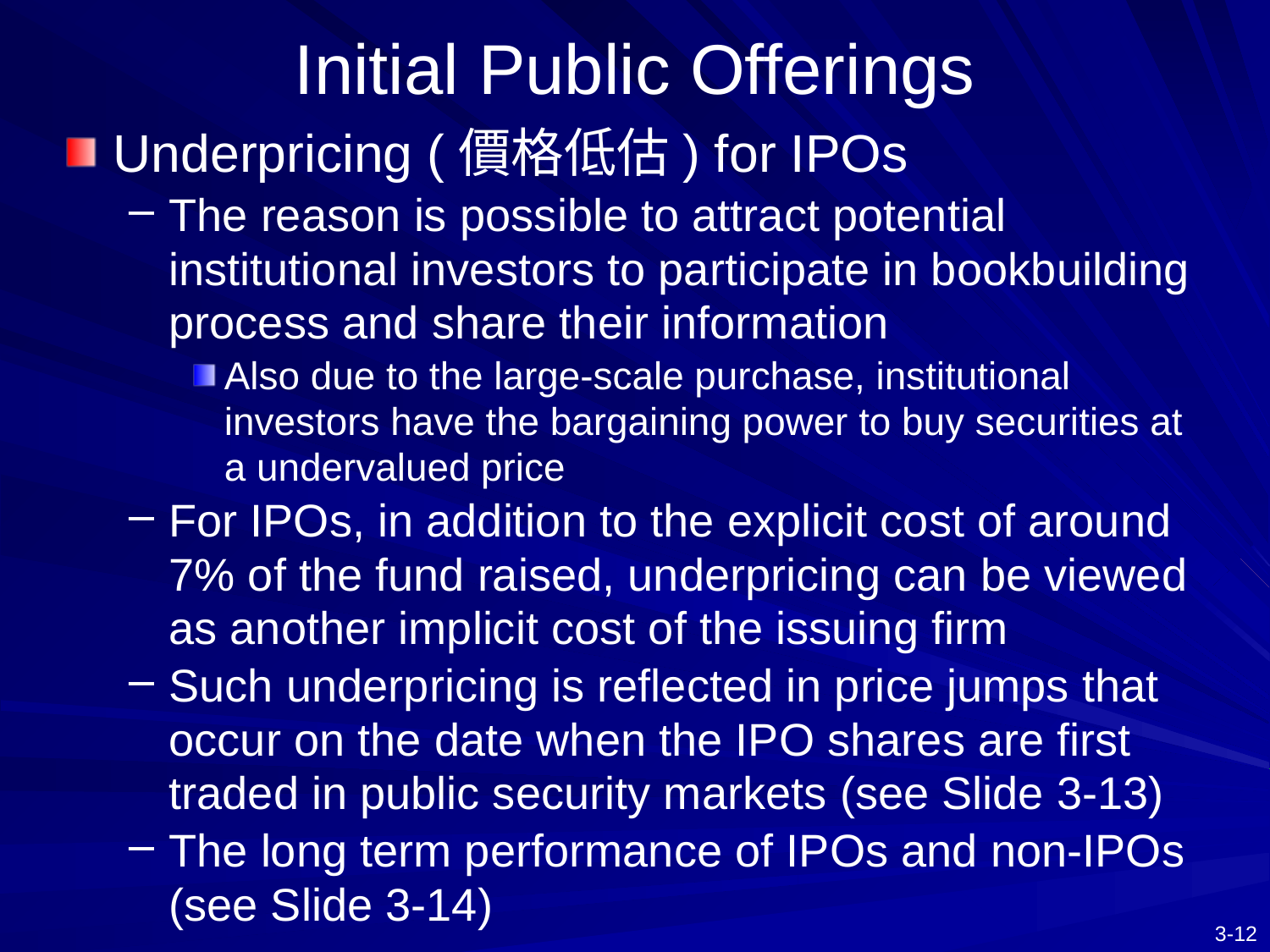

# Initial Public Offerings
Underpricing (價格低估) for IPOs
The reason is possible to attract potential institutional investors to participate in bookbuilding process and share their information
Also due to the large-scale purchase, institutional investors have the bargaining power to buy securities at a undervalued price
For IPOs, in addition to the explicit cost of around 7% of the fund raised, underpricing can be viewed as another implicit cost of the issuing firm
Such underpricing is reflected in price jumps that occur on the date when the IPO shares are first traded in public security markets (see Slide 3-13)
The long term performance of IPOs and non-IPOs (see Slide 3-14)